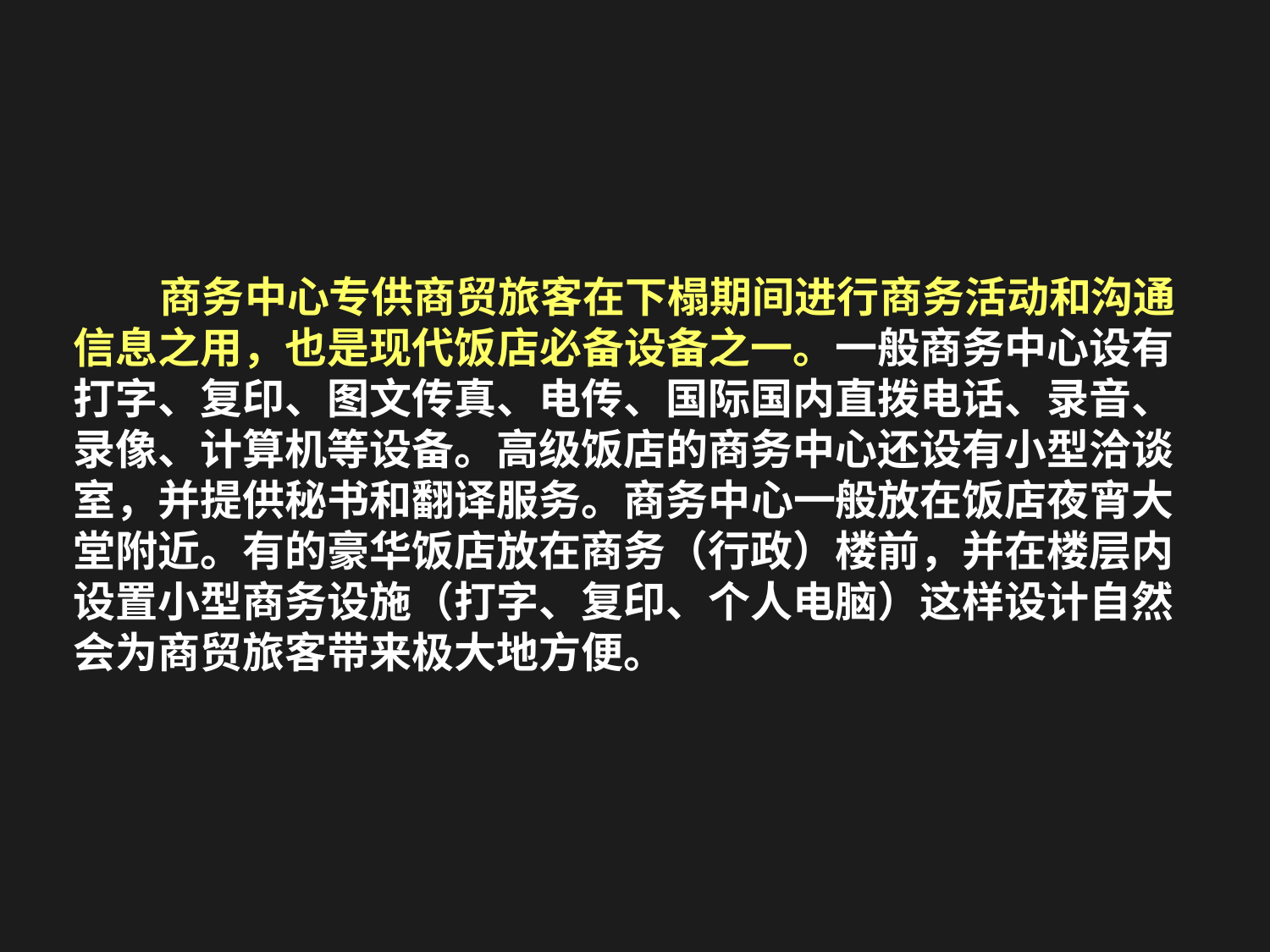

商务中心专供商贸旅客在下榻期间进行商务活动和沟通信息之用，也是现代饭店必备设备之一。一般商务中心设有打字、复印、图文传真、电传、国际国内直拨电话、录音、录像、计算机等设备。高级饭店的商务中心还设有小型洽谈室，并提供秘书和翻译服务。商务中心一般放在饭店夜宵大堂附近。有的豪华饭店放在商务（行政）楼前，并在楼层内设置小型商务设施（打字、复印、个人电脑）这样设计自然会为商贸旅客带来极大地方便。